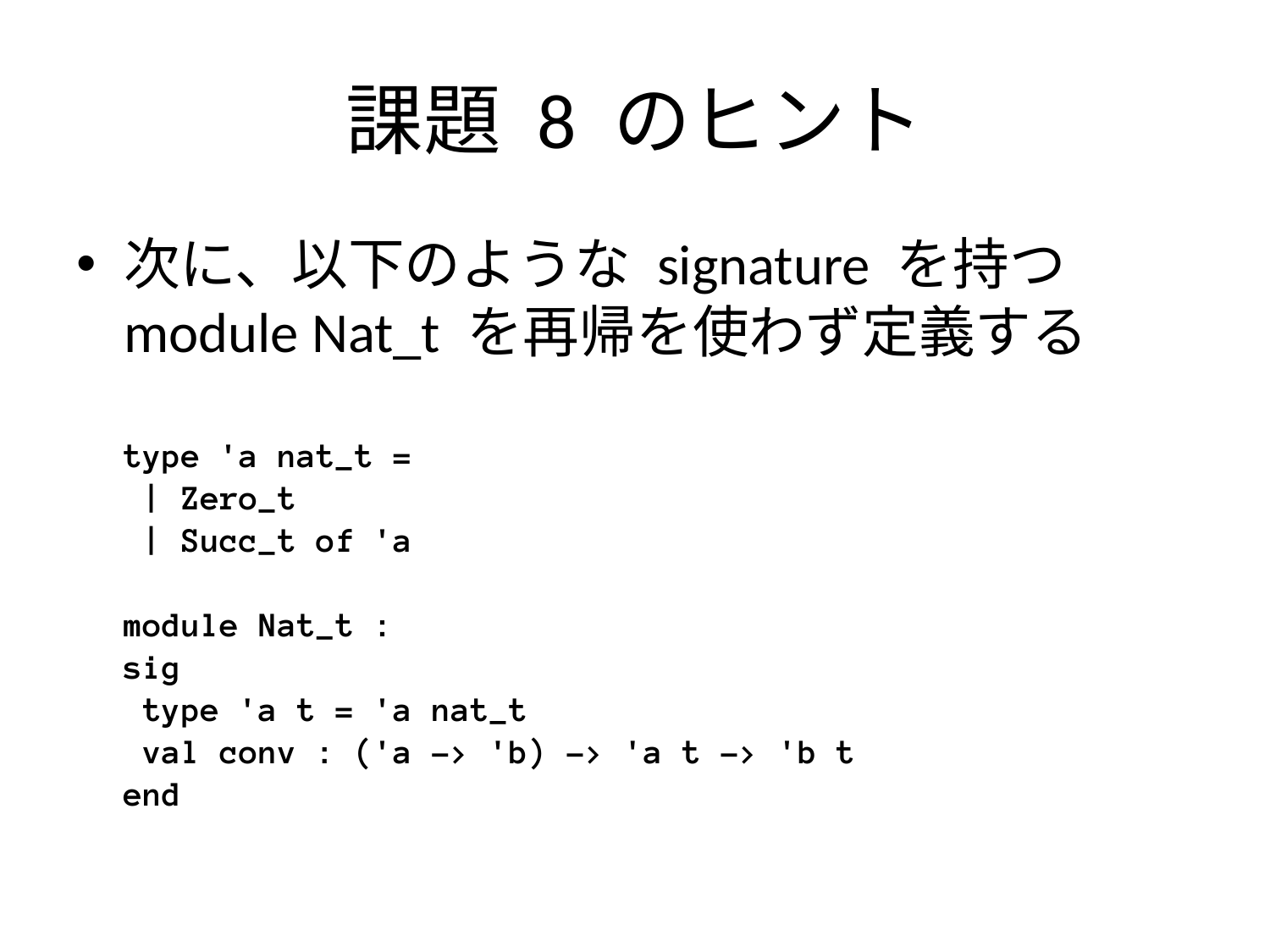

# 課題 8 のヒント
次に、以下のような signature を持つ
module Nat_t を再帰を使わず定義する
type 'a nat_t =
 | Zero_t
 | Succ_t of 'a
module Nat_t :
sig
 type 'a t = 'a nat_t
 val conv : ('a -> 'b) -> 'a t -> 'b t
end